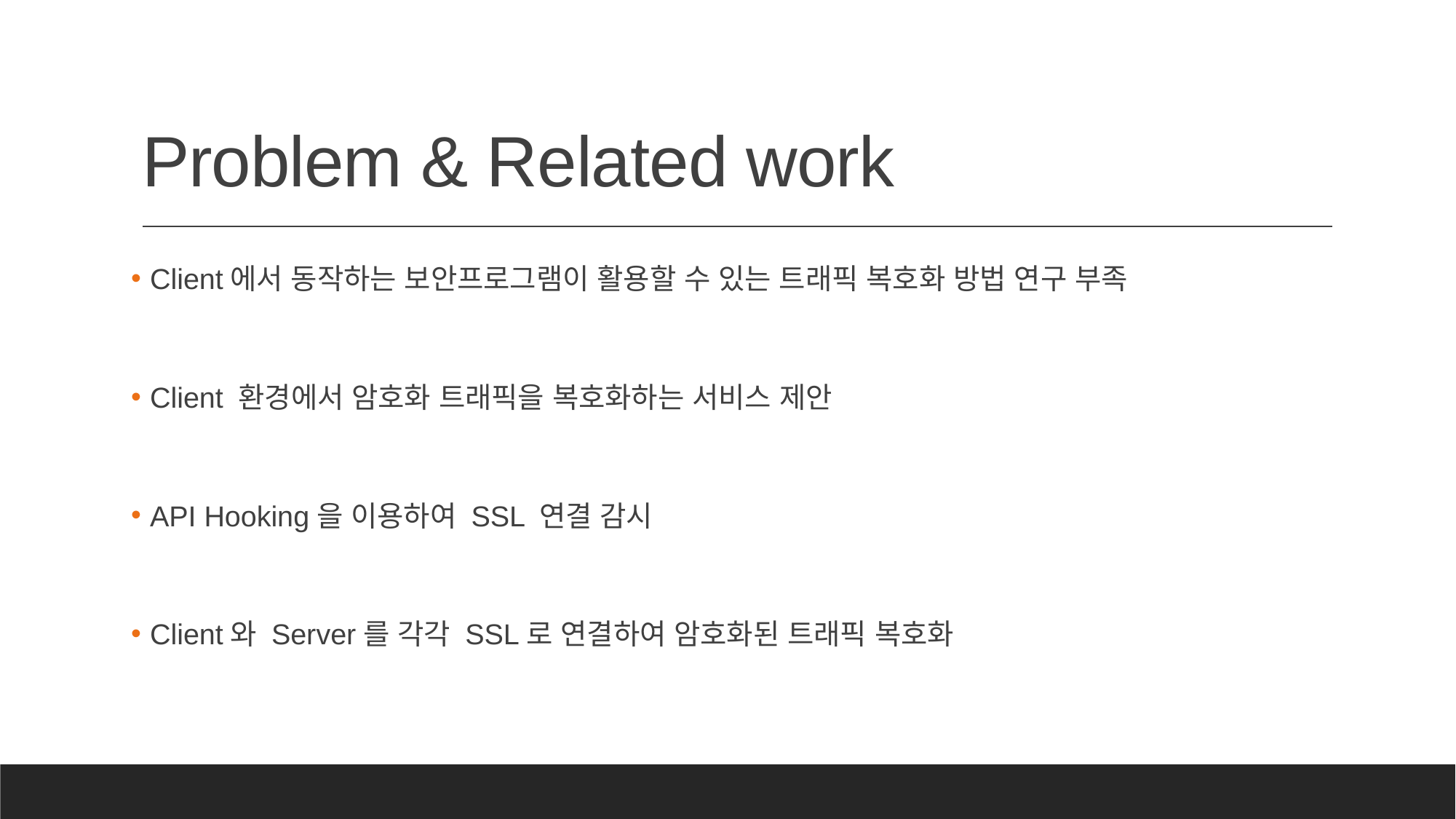

# Problem & Related work
 Client에서 동작하는 보안프로그램이 활용할 수 있는 트래픽 복호화 방법 연구 부족

 Client 환경에서 암호화 트래픽을 복호화하는 서비스 제안

 API Hooking을 이용하여 SSL 연결 감시

 Client와 Server를 각각 SSL로 연결하여 암호화된 트래픽 복호화